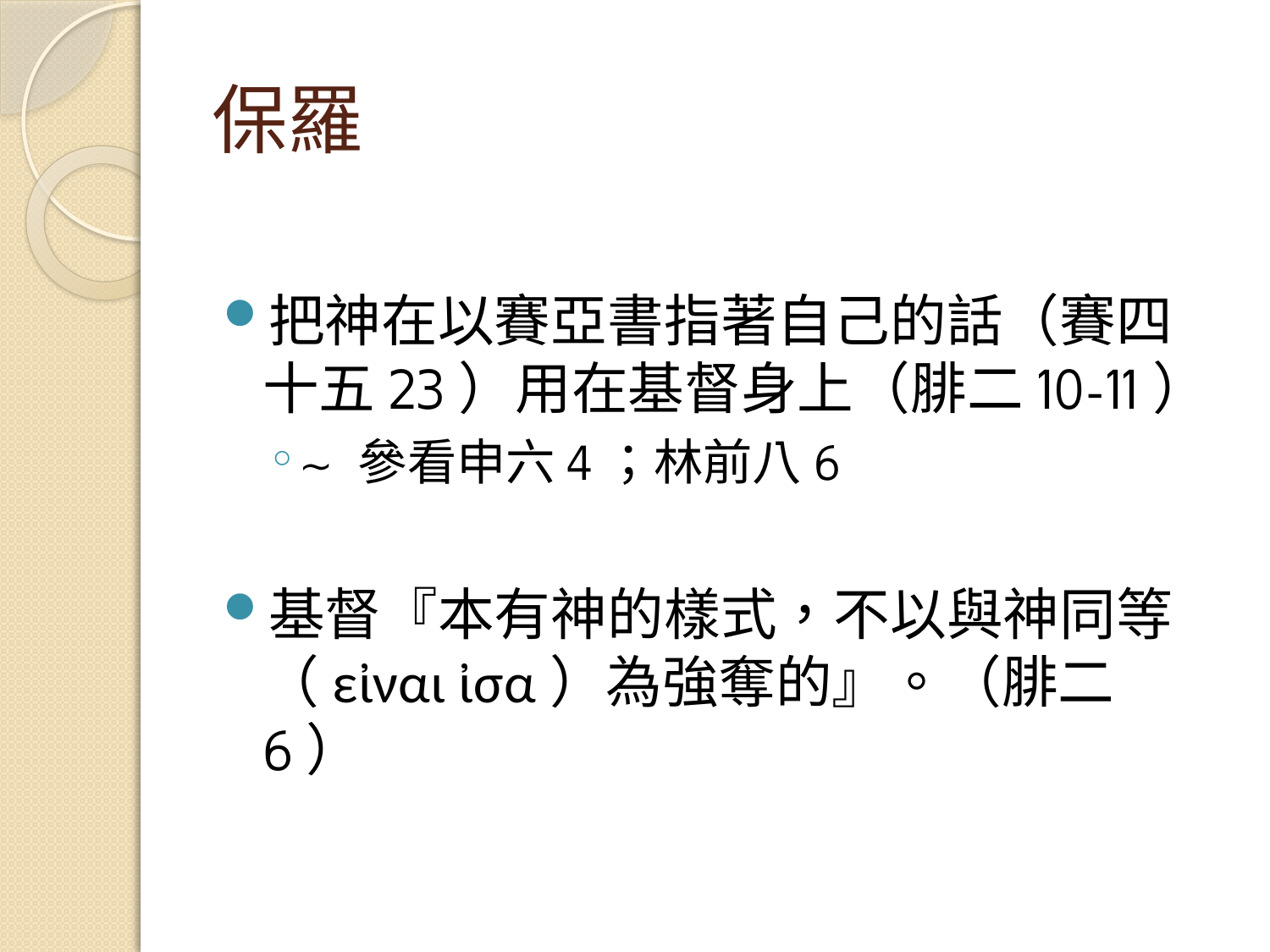

# 保羅

把神在以賽亞書指著自己的話（賽四十五23）用在基督身上（腓二10-11）
~ 參看申六4；林前八6

基督『本有神的樣式，不以與神同等（εἰναι ἰσα）為強奪的』。（腓二6）